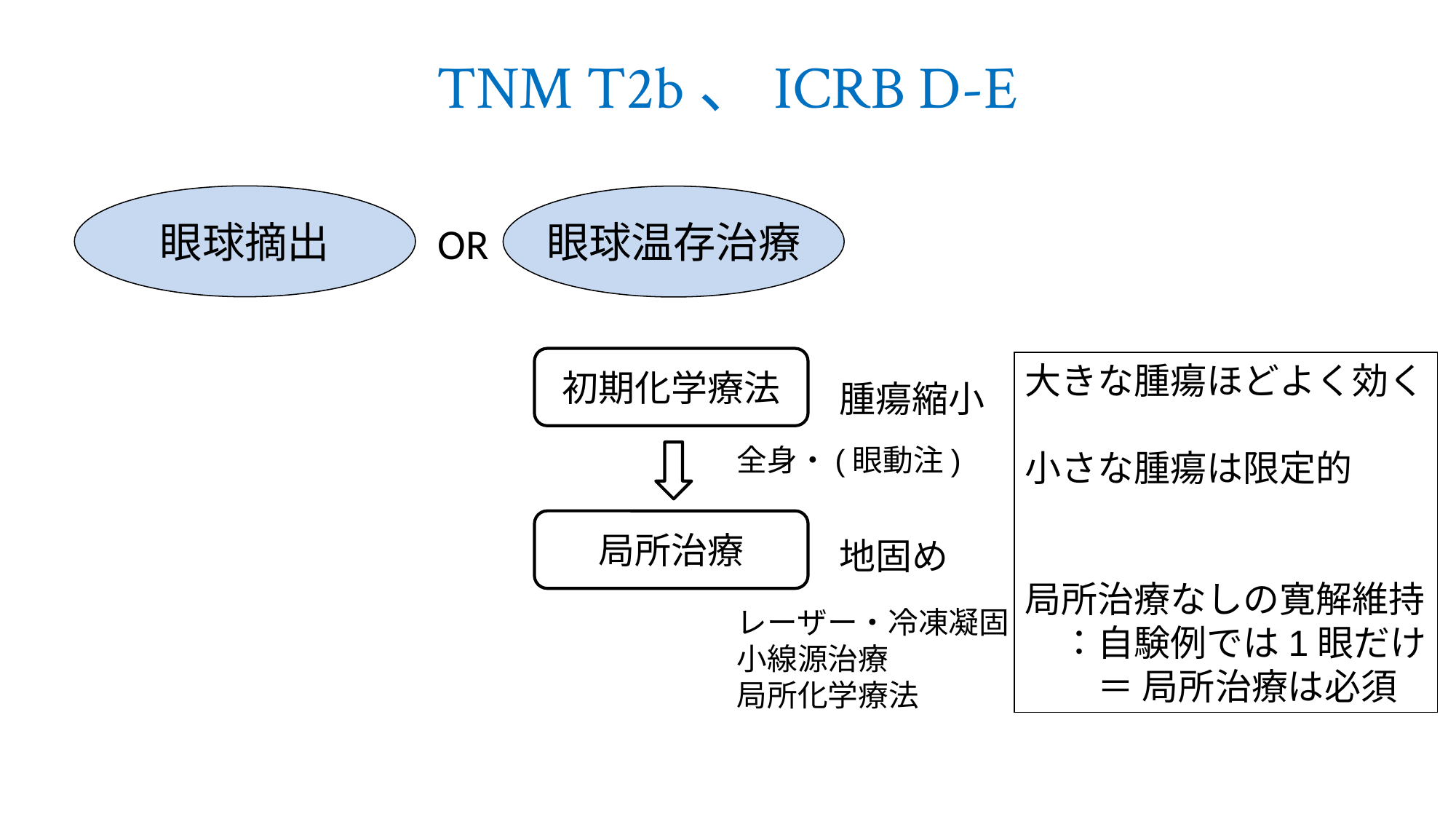

# TNM T2b、ICRB D-E
眼球摘出
眼球温存治療
OR
初期化学療法
大きな腫瘍ほどよく効く

小さな腫瘍は限定的

局所治療なしの寛解維持
　：自験例では1眼だけ
　　＝ 局所治療は必須
腫瘍縮小
全身・(眼動注)

局所治療
地固め
レーザー・冷凍凝固
小線源治療
局所化学療法